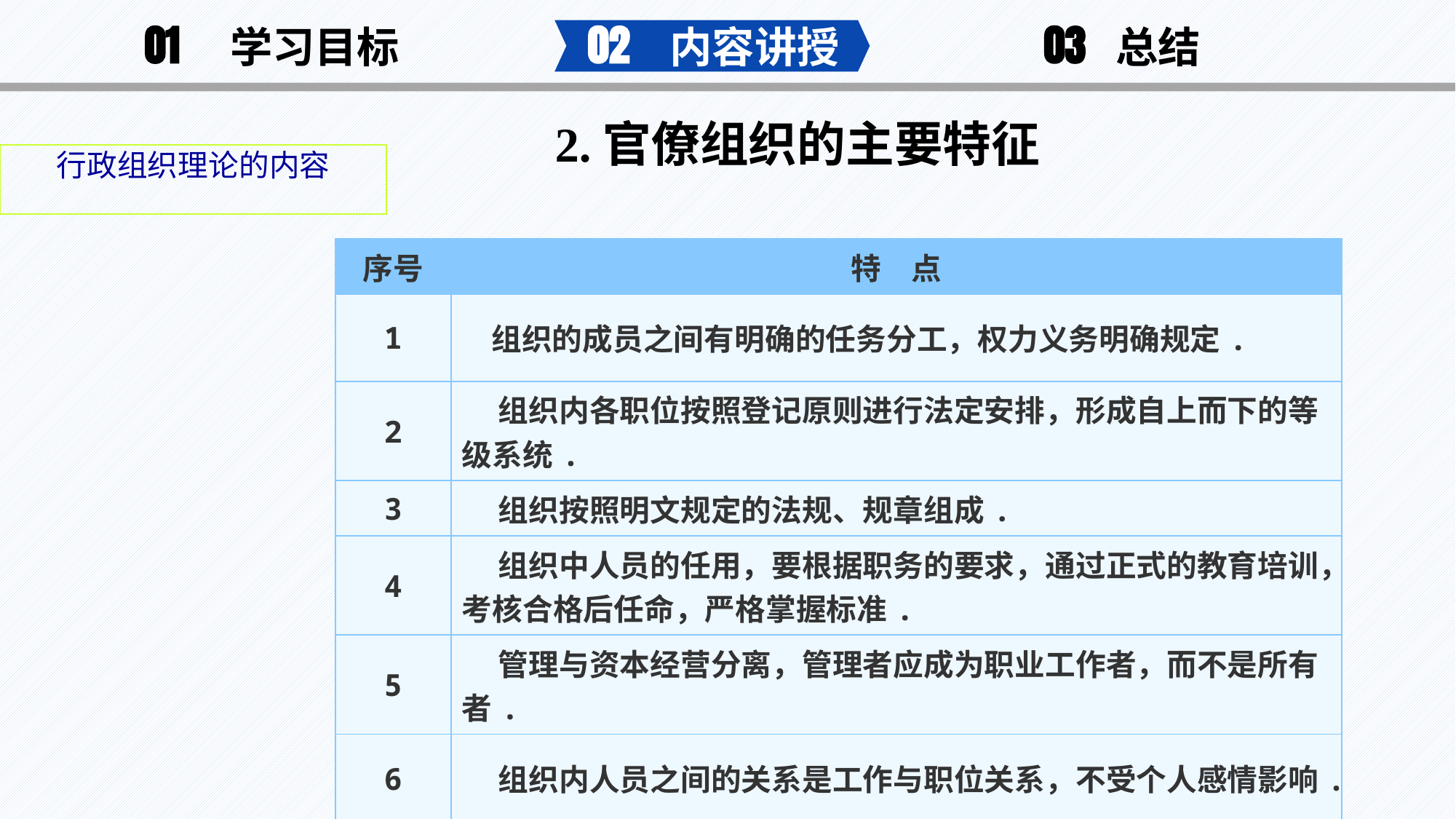

02   内容讲授
03  总结
01    学习目标

2.官僚组织的主要特征
行政组织理论的内容
| 序号 | 特　点 |
| --- | --- |
| 1 | 组织的成员之间有明确的任务分工，权力义务明确规定. |
| 2 | 组织内各职位按照登记原则进行法定安排，形成自上而下的等级系统. |
| 3 | 组织按照明文规定的法规、规章组成. |
| 4 | 组织中人员的任用，要根据职务的要求，通过正式的教育培训，考核合格后任命，严格掌握标准. |
| 5 | 管理与资本经营分离，管理者应成为职业工作者，而不是所有者. |
| 6 | 组织内人员之间的关系是工作与职位关系，不受个人感情影响. |